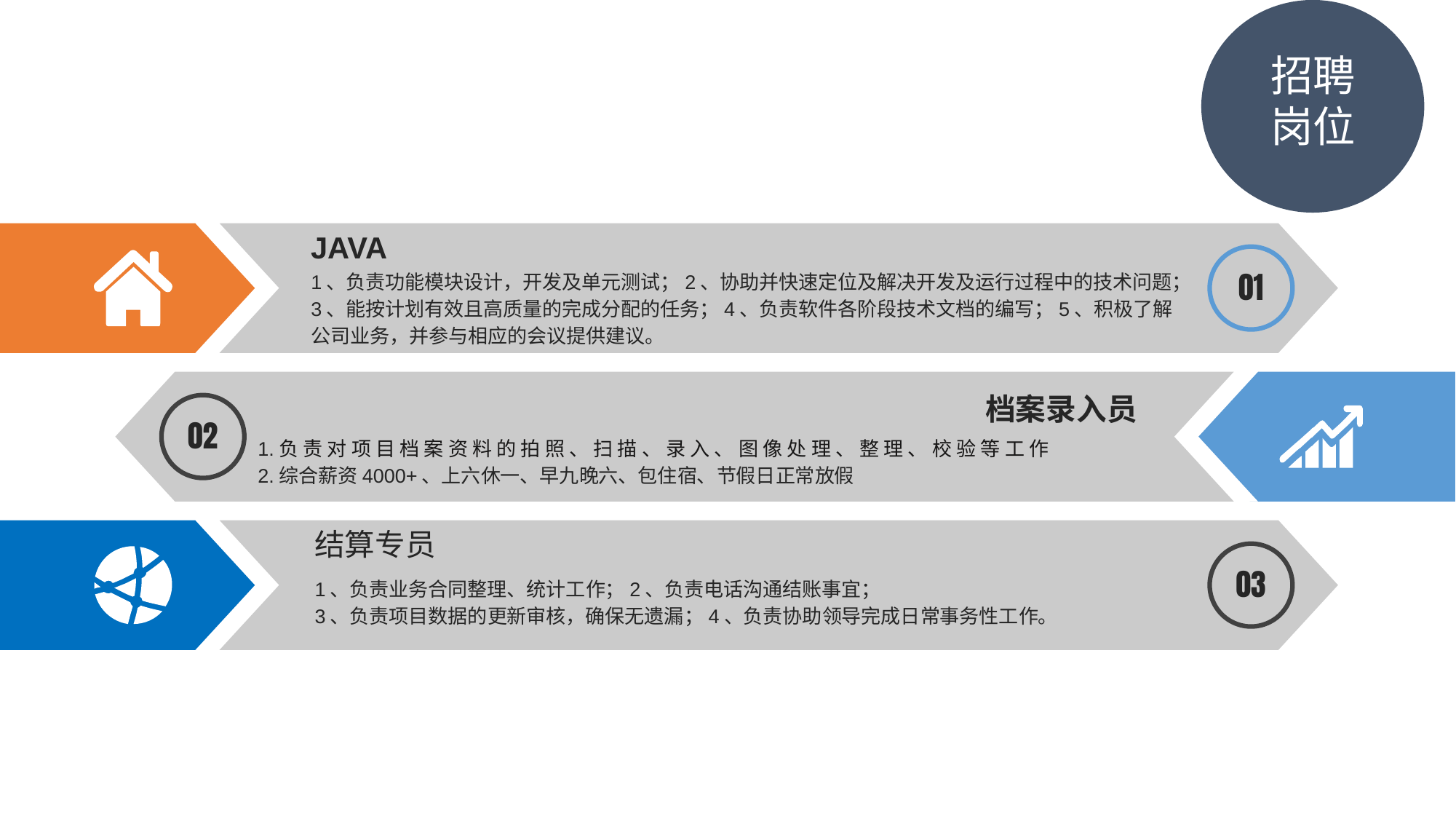

招聘岗位

01

JAVA
1、负责功能模块设计，开发及单元测试；2、协助并快速定位及解决开发及运行过程中的技术问题；
3、能按计划有效且高质量的完成分配的任务；4、负责软件各阶段技术文档的编写；5、积极了解公司业务，并参与相应的会议提供建议。

02

档案录入员
1.负责对项目档案资料的拍照、扫描、录入、图像处理、整理、校验等工作
2.综合薪资4000+、上六休一、早九晚六、包住宿、节假日正常放假

03

结算专员
1、负责业务合同整理、统计工作；2、负责电话沟通结账事宜；
3、负责项目数据的更新审核，确保无遗漏；4、负责协助领导完成日常事务性工作。